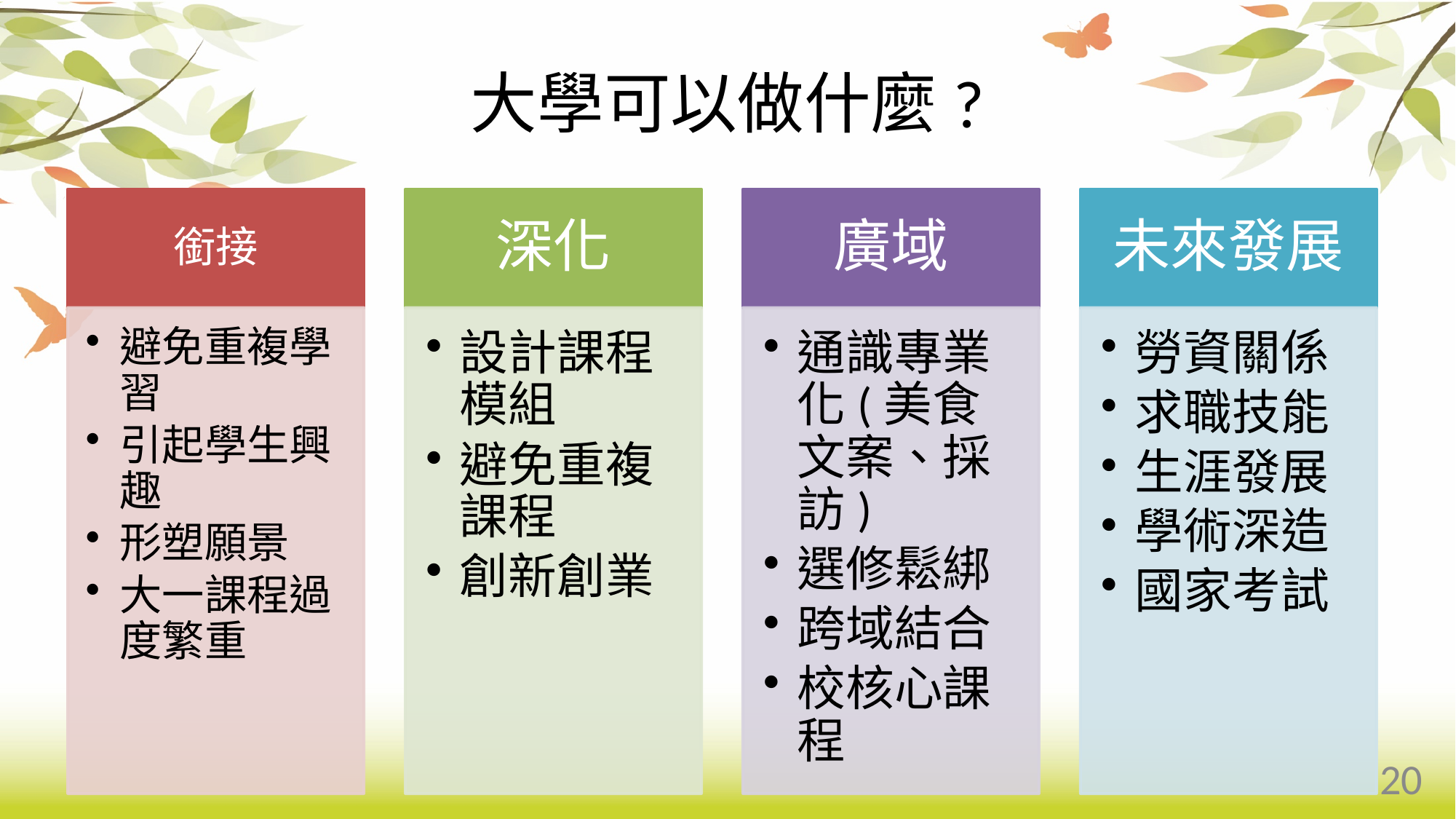

# 大學可以做什麼?
銜接
避免重複學習
引起學生興趣
形塑願景
大一課程過度繁重

深化
設計課程模組
避免重複課程
創新創業
廣域
通識專業化(美食文案、採訪)
選修鬆綁
跨域結合
校核心課程
未來發展
勞資關係
求職技能
生涯發展
學術深造
國家考試
20